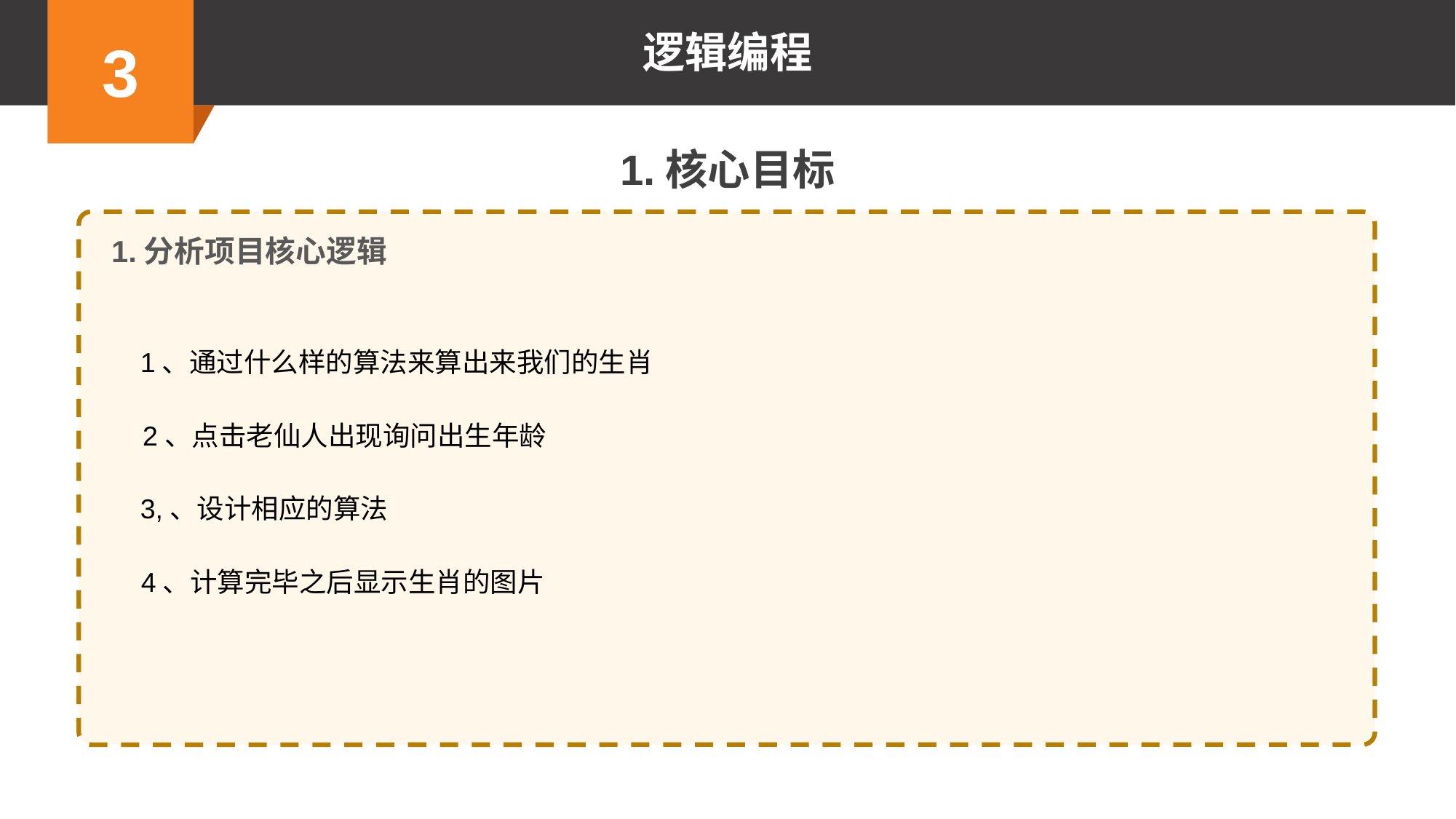

1.核心目标
1.分析项目核心逻辑
1、通过什么样的算法来算出来我们的生肖
2、点击老仙人出现询问出生年龄
3,、设计相应的算法
4、计算完毕之后显示生肖的图片